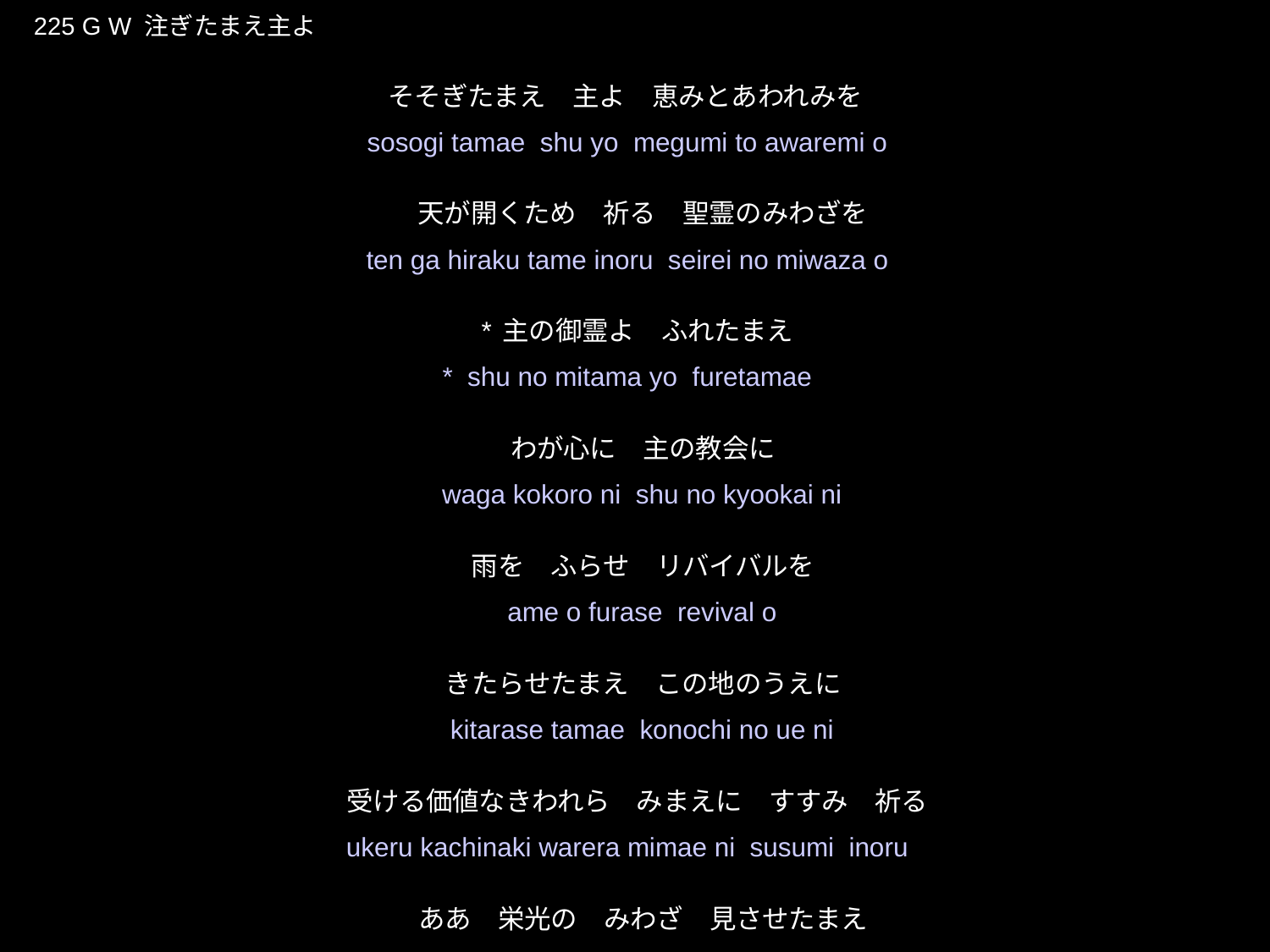

そそぎたまえしゅよ
★W
225 G W 注ぎたまえ主よ
そそぎたまえ　主よ　恵みとあわれみを
  天が開くため　祈る　聖霊のみわざを
*主の御霊よ　ふれたまえ
  わが心に　主の教会に
  雨を　ふらせ　リバイバルを
  きたらせたまえ　この地のうえに
受ける価値なきわれら　みまえに　すすみ　祈る
  ああ　栄光の　みわざ　見させたまえ
★５
sosogi tamae  shu yo  megumi to awaremi o
ten ga hiraku tame inoru  seirei no miwaza o
*  shu no mitama yo  furetamae
    waga kokoro ni  shu no kyookai ni
    ame o furase  revival o
    kitarase tamae  konochi no ue ni
ukeru kachinaki warera mimae ni  susumi  inoru
aa  eikoo no  miwaza  misase tamae